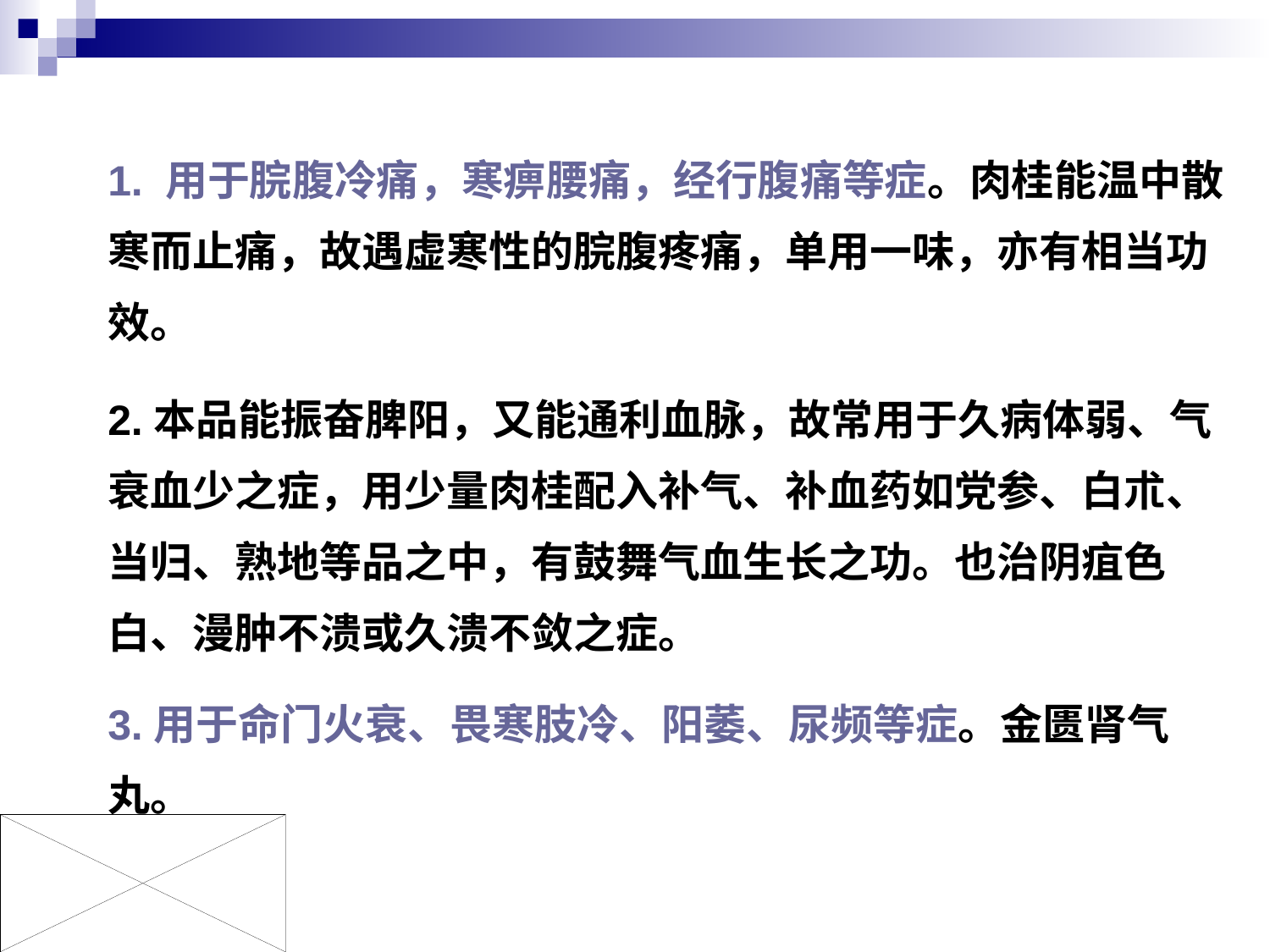

1. 用于脘腹冷痛，寒痹腰痛，经行腹痛等症。肉桂能温中散寒而止痛，故遇虚寒性的脘腹疼痛，单用一味，亦有相当功效。
2.本品能振奋脾阳，又能通利血脉，故常用于久病体弱、气衰血少之症，用少量肉桂配入补气、补血药如党参、白朮、当归、熟地等品之中，有鼓舞气血生长之功。也治阴疽色白、漫肿不溃或久溃不敛之症。
3.用于命门火衰、畏寒肢冷、阳萎、尿频等症。金匮肾气丸。